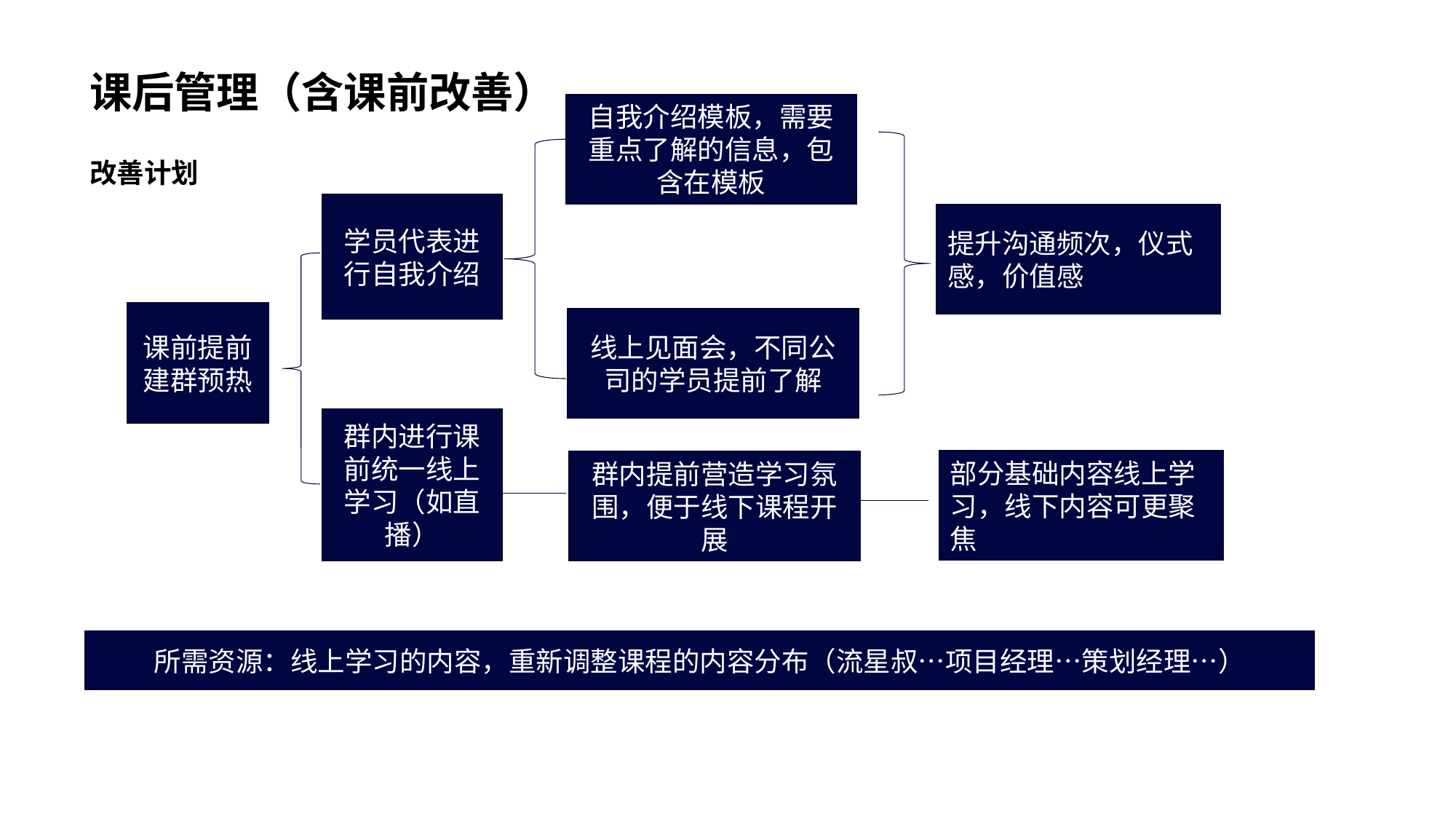

课后管理（含课前改善）
自我介绍模板，需要重点了解的信息，包含在模板

改善计划
学员代表进行自我介绍
提升沟通频次，仪式感，价值感

课前提前建群预热
线上见面会，不同公司的学员提前了解
群内进行课前统一线上学习（如直播）
部分基础内容线上学习，线下内容可更聚焦
群内提前营造学习氛围，便于线下课程开展
所需资源：线上学习的内容，重新调整课程的内容分布（流星叔…项目经理…策划经理…）